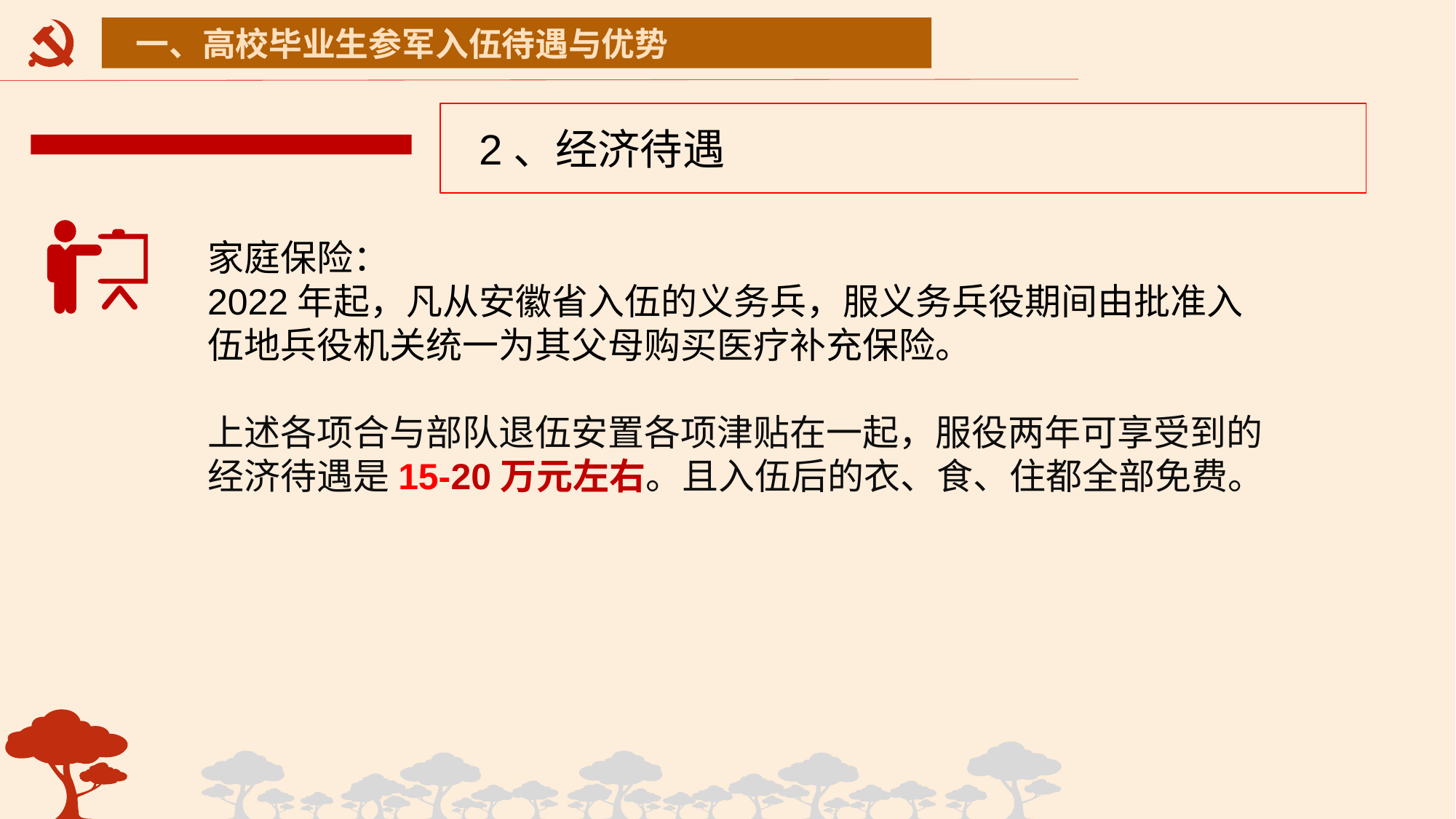

一、高校毕业生参军入伍待遇与优势

2、经济待遇

家庭保险：
2022年起，凡从安徽省入伍的义务兵，服义务兵役期间由批准入伍地兵役机关统一为其父母购买医疗补充保险。

上述各项合与部队退伍安置各项津贴在一起，服役两年可享受到的经济待遇是15-20万元左右。且入伍后的衣、食、住都全部免费。